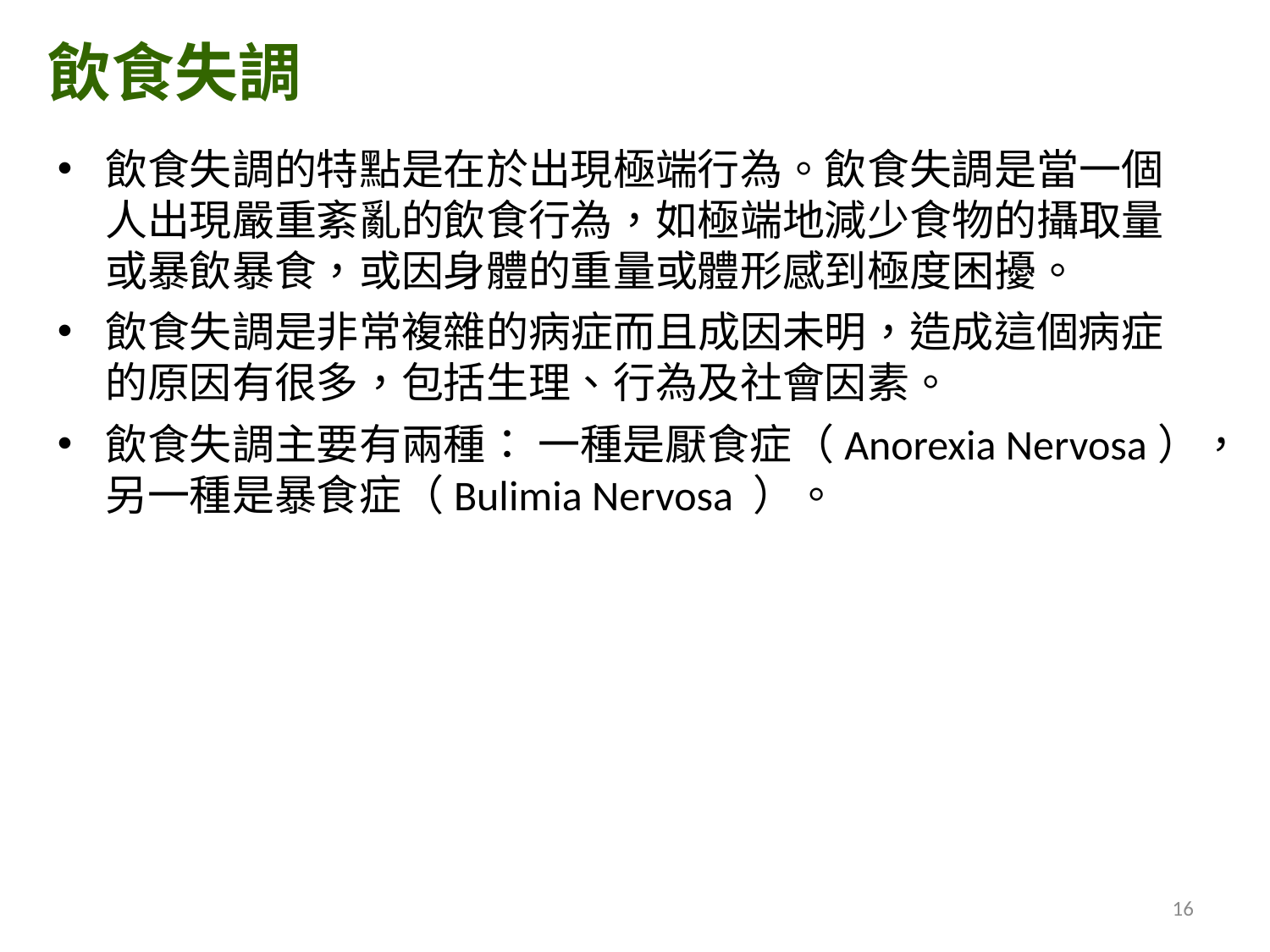

飲食失調
飲食失調的特點是在於出現極端行為。飲食失調是當一個人出現嚴重紊亂的飲食行為，如極端地減少食物的攝取量或暴飲暴食，或因身體的重量或體形感到極度困擾。
飲食失調是非常複雜的病症而且成因未明，造成這個病症的原因有很多，包括生理、行為及社會因素。
飲食失調主要有兩種： 一種是厭食症（Anorexia Nervosa），另一種是暴食症（Bulimia Nervosa ）。
16